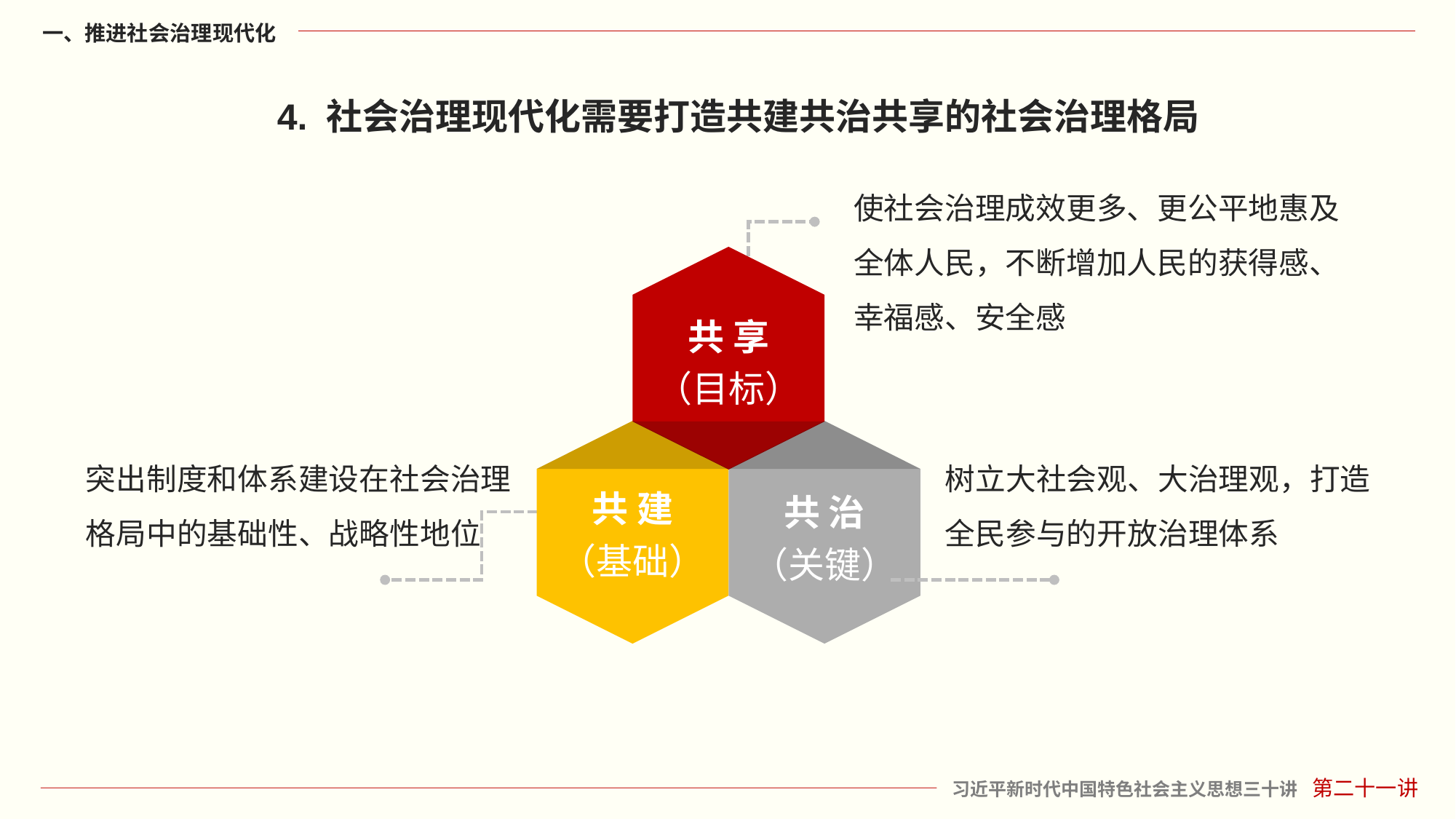

4. 社会治理现代化需要打造共建共治共享的社会治理格局
使社会治理成效更多、更公平地惠及全体人民，不断增加人民的获得感、幸福感、安全感

共 享
（目标）

共 建
（基础）
共 治
（关键）
突出制度和体系建设在社会治理格局中的基础性、战略性地位
树立大社会观、大治理观，打造全民参与的开放治理体系